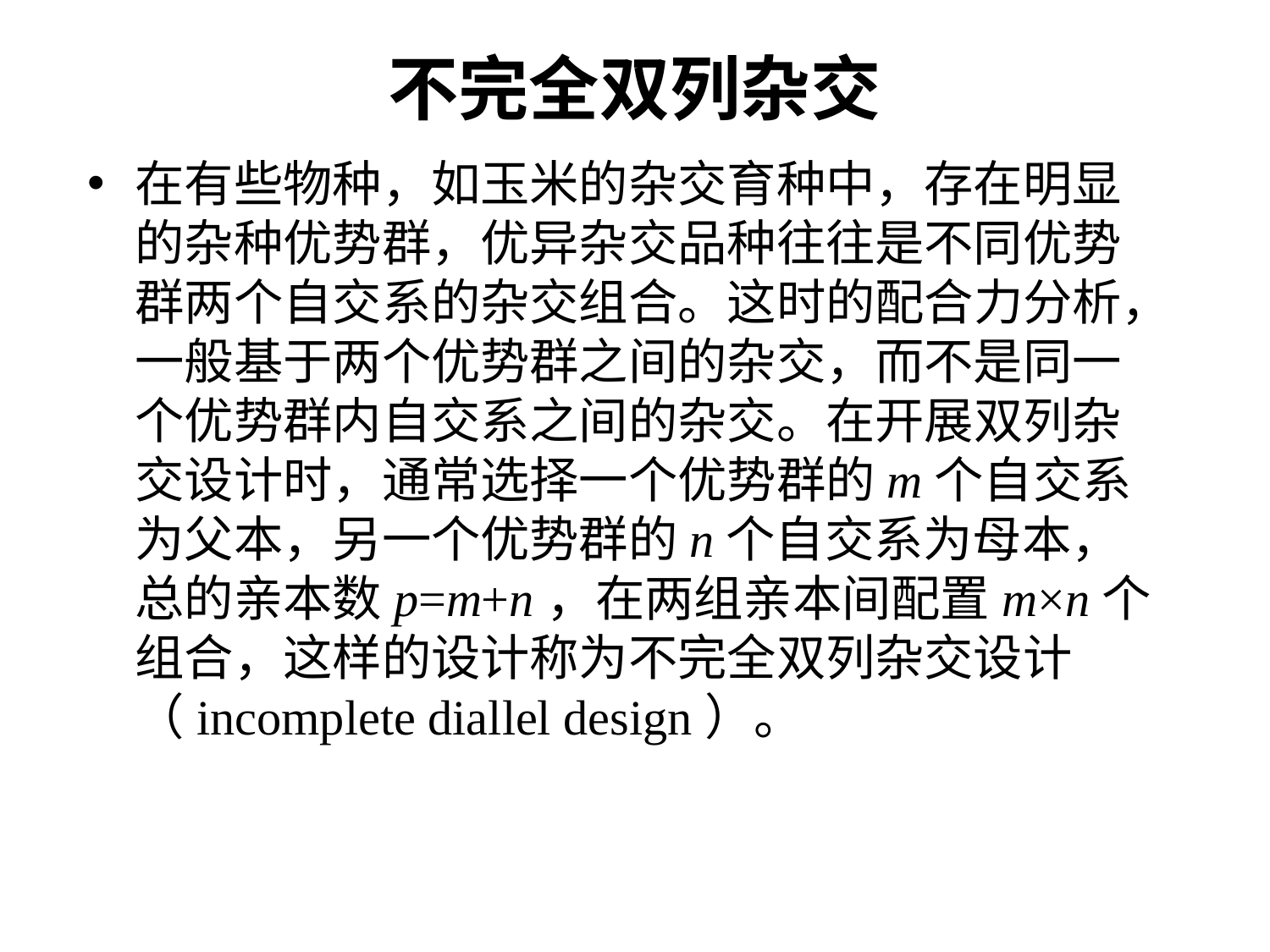

# 不完全双列杂交
在有些物种，如玉米的杂交育种中，存在明显的杂种优势群，优异杂交品种往往是不同优势群两个自交系的杂交组合。这时的配合力分析，一般基于两个优势群之间的杂交，而不是同一个优势群内自交系之间的杂交。在开展双列杂交设计时，通常选择一个优势群的m个自交系为父本，另一个优势群的n个自交系为母本，总的亲本数p=m+n，在两组亲本间配置m×n个组合，这样的设计称为不完全双列杂交设计（incomplete diallel design）。